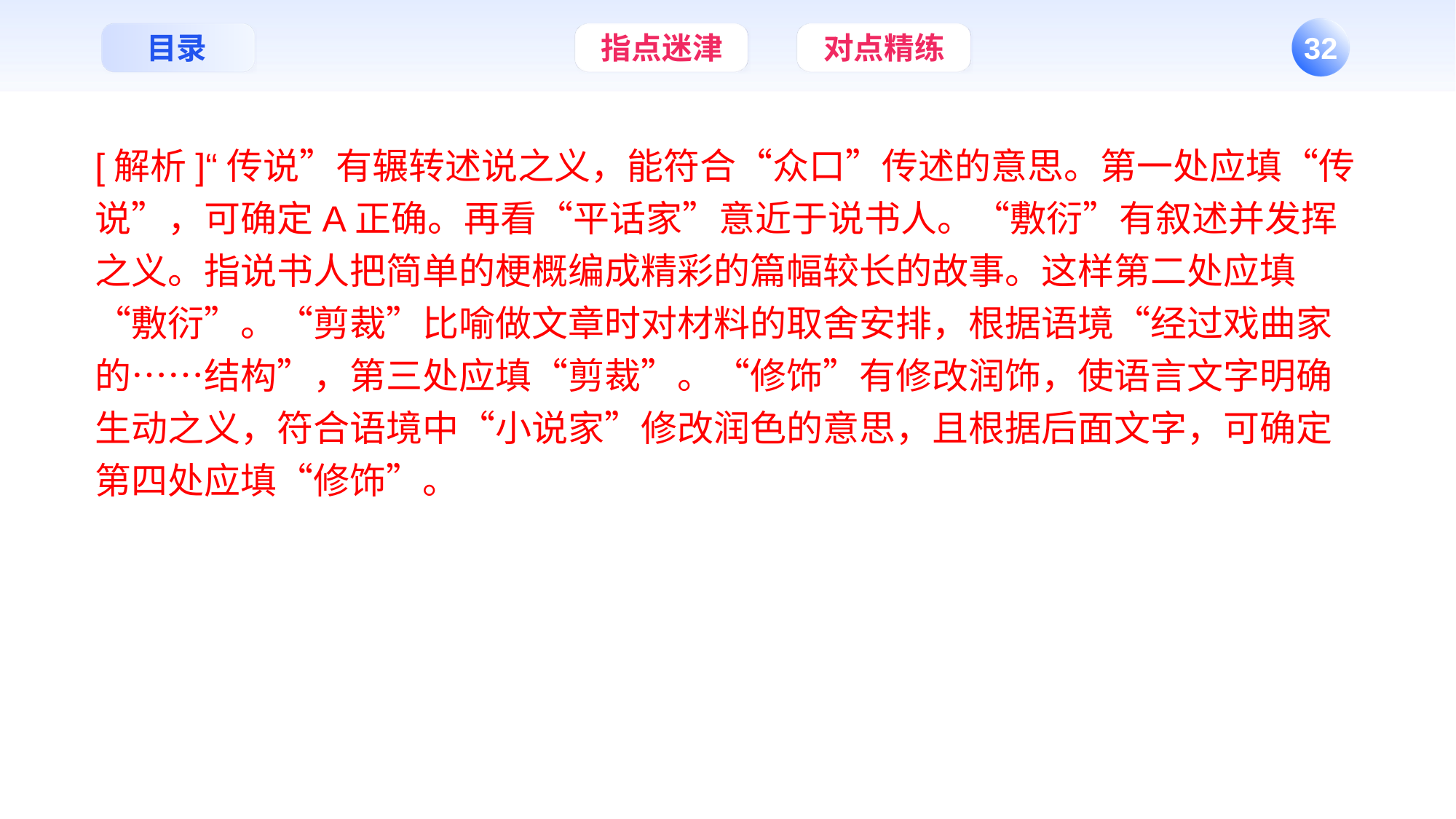

[解析]“传说”有辗转述说之义，能符合“众口”传述的意思。第一处应填“传说”，可确定A正确。再看“平话家”意近于说书人。“敷衍”有叙述并发挥之义。指说书人把简单的梗概编成精彩的篇幅较长的故事。这样第二处应填“敷衍”。“剪裁”比喻做文章时对材料的取舍安排，根据语境“经过戏曲家的……结构”，第三处应填“剪裁”。“修饰”有修改润饰，使语言文字明确生动之义，符合语境中“小说家”修改润色的意思，且根据后面文字，可确定第四处应填“修饰”。